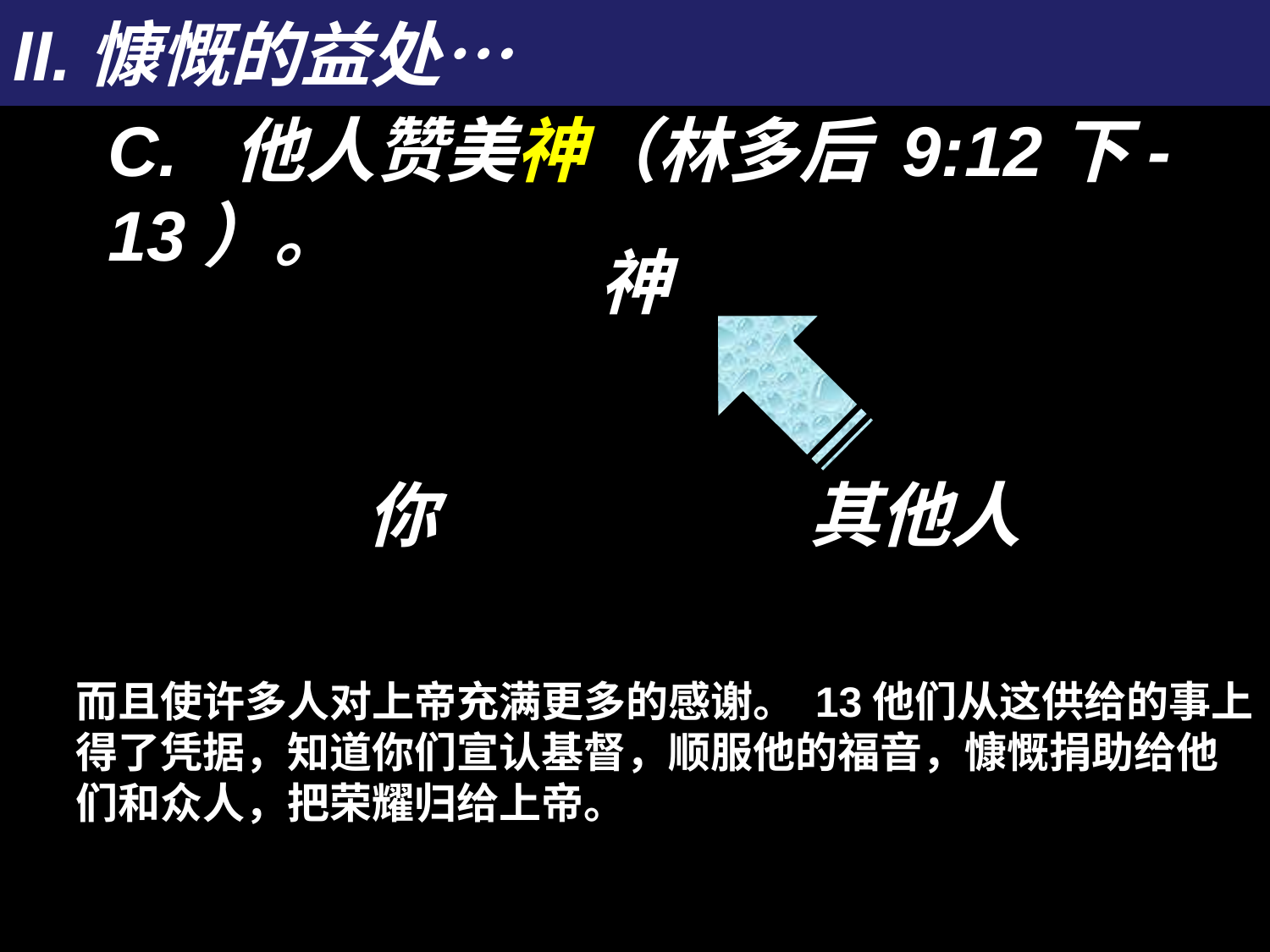

# II.慷慨的益处…
C.  他人赞美神（林多后 9:12下-13）。
神

你
其他人
而且使许多人对上帝充满更多的感谢。 13他们从这供给的事上得了凭据，知道你们宣认基督，顺服他的福音，慷慨捐助给他们和众人，把荣耀归给上帝。